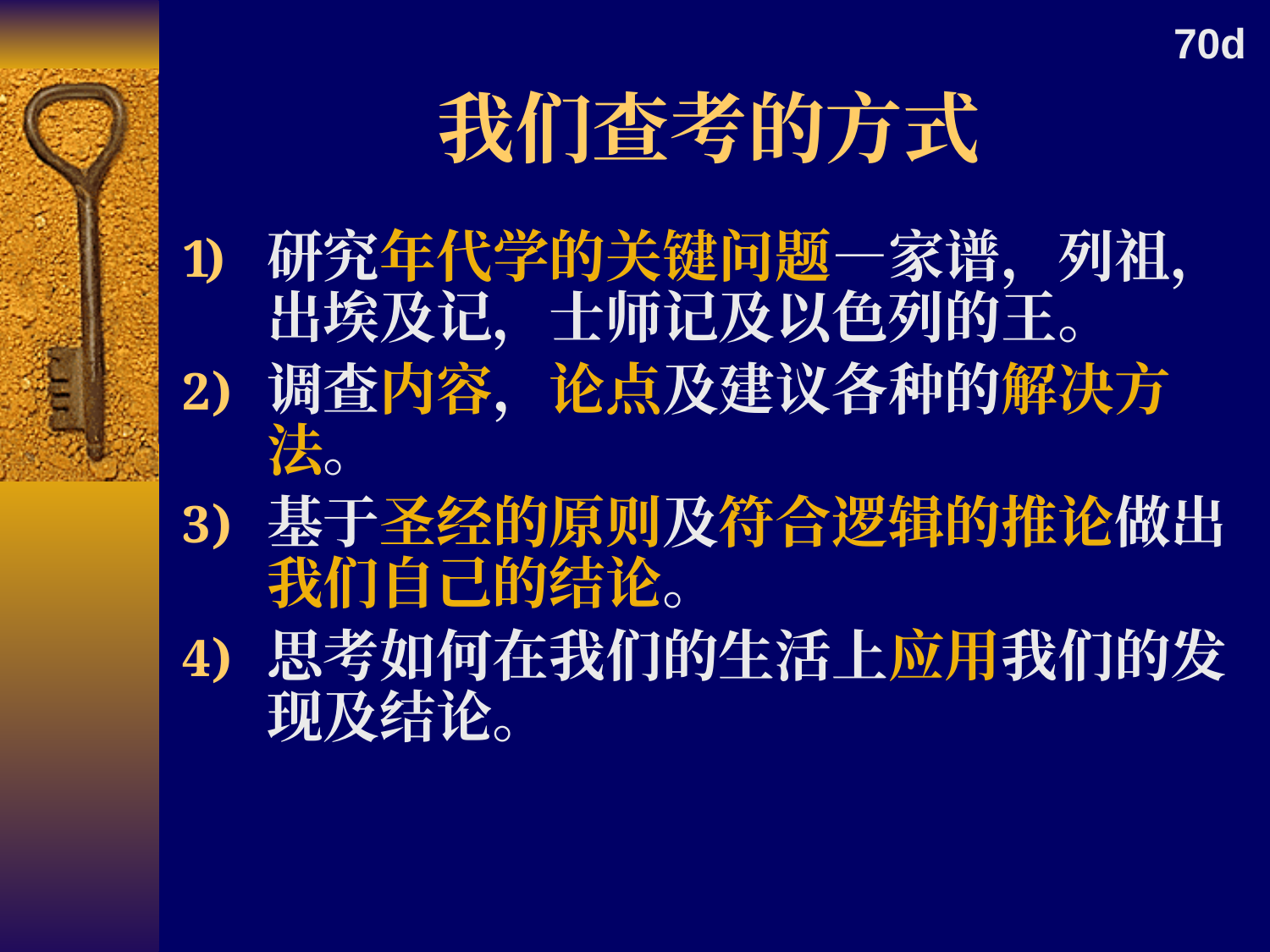

70d
# 我们查考的方式
研究年代学的关键问题—家谱，列祖，出埃及记，士师记及以色列的王。
调查内容，论点及建议各种的解决方法。
基于圣经的原则及符合逻辑的推论做出我们自己的结论。
思考如何在我们的生活上应用我们的发现及结论。